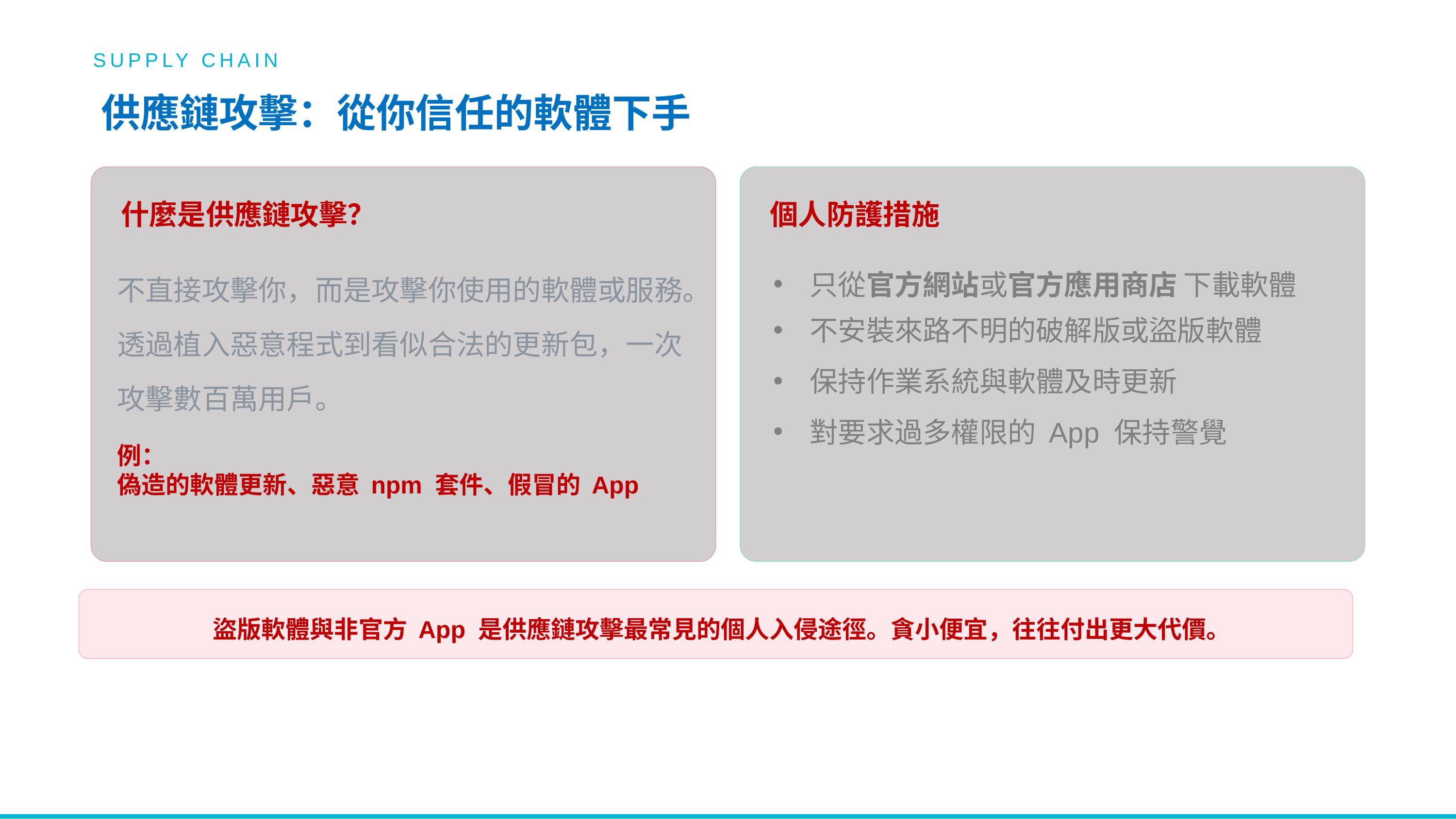

SUPPLY CHAIN
供應鏈攻擊：從你信任的軟體下手

什麼是供應鏈攻擊？
個人防護措施

不直接攻擊你，而是攻擊你使用的軟體或服務。透過植入惡意程式到看似合法的更新包，一次攻擊數百萬用戶。
只從官方網站或官方應用商店 下載軟體

不安裝來路不明的破解版或盜版軟體
保持作業系統與軟體及時更新
對要求過多權限的 App 保持警覺
例：
偽造的軟體更新、惡意 npm 套件、假冒的 App

盜版軟體與非官方 App 是供應鏈攻擊最常見的個人入侵途徑。貪小便宜，往往付出更大代價。